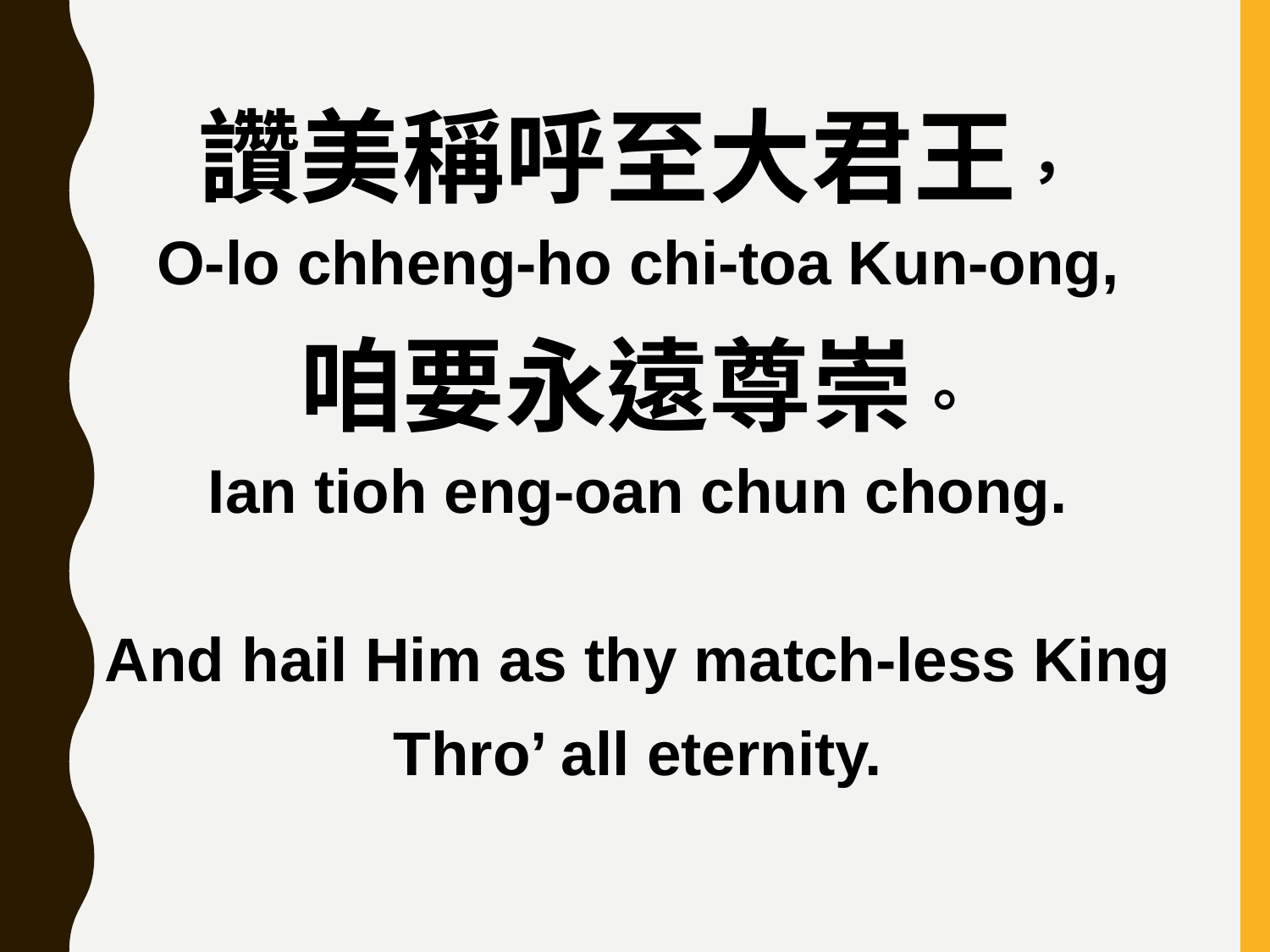

讚美稱呼至大君王，
O-lo chheng-ho chi-toa Kun-ong,
咱要永遠尊崇。
Ian tioh eng-oan chun chong.
And hail Him as thy match-less King
Thro’ all eternity.